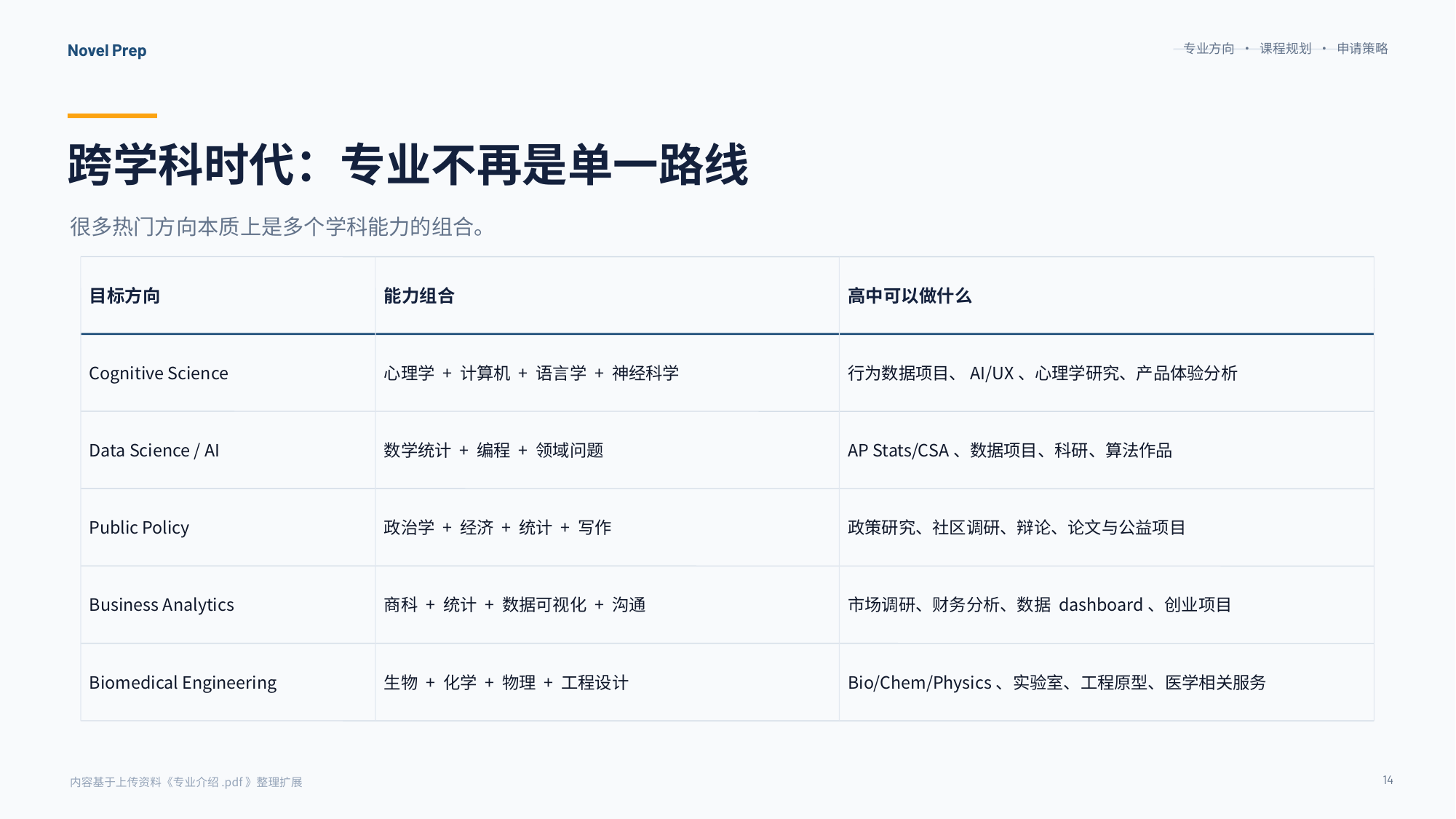

专业方向 · 课程规划 · 申请策略
Novel Prep

跨学科时代：专业不再是单一路线
很多热门方向本质上是多个学科能力的组合。

目标方向
能力组合
高中可以做什么

Cognitive Science
心理学 + 计算机 + 语言学 + 神经科学
行为数据项目、AI/UX、心理学研究、产品体验分析

Data Science / AI
数学统计 + 编程 + 领域问题
AP Stats/CSA、数据项目、科研、算法作品

Public Policy
政治学 + 经济 + 统计 + 写作
政策研究、社区调研、辩论、论文与公益项目

Business Analytics
商科 + 统计 + 数据可视化 + 沟通
市场调研、财务分析、数据 dashboard、创业项目

Biomedical Engineering
生物 + 化学 + 物理 + 工程设计
Bio/Chem/Physics、实验室、工程原型、医学相关服务

14
内容基于上传资料《专业介绍.pdf》整理扩展